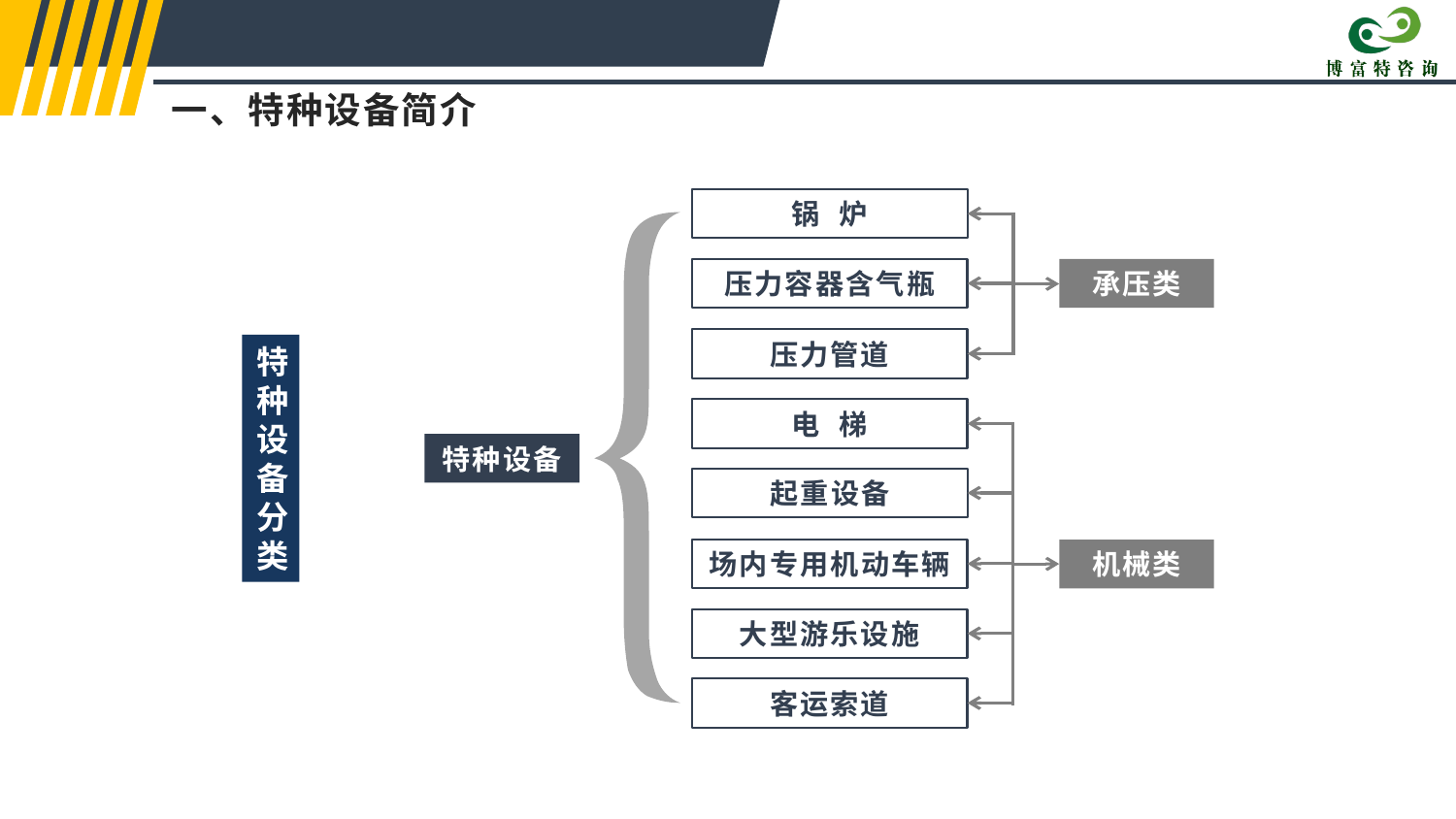

一、特种设备简介
锅  炉

压力容器含气瓶
承压类
压力管道
特种设备分类
电  梯
特种设备
起重设备
场内专用机动车辆
机械类
大型游乐设施
客运索道